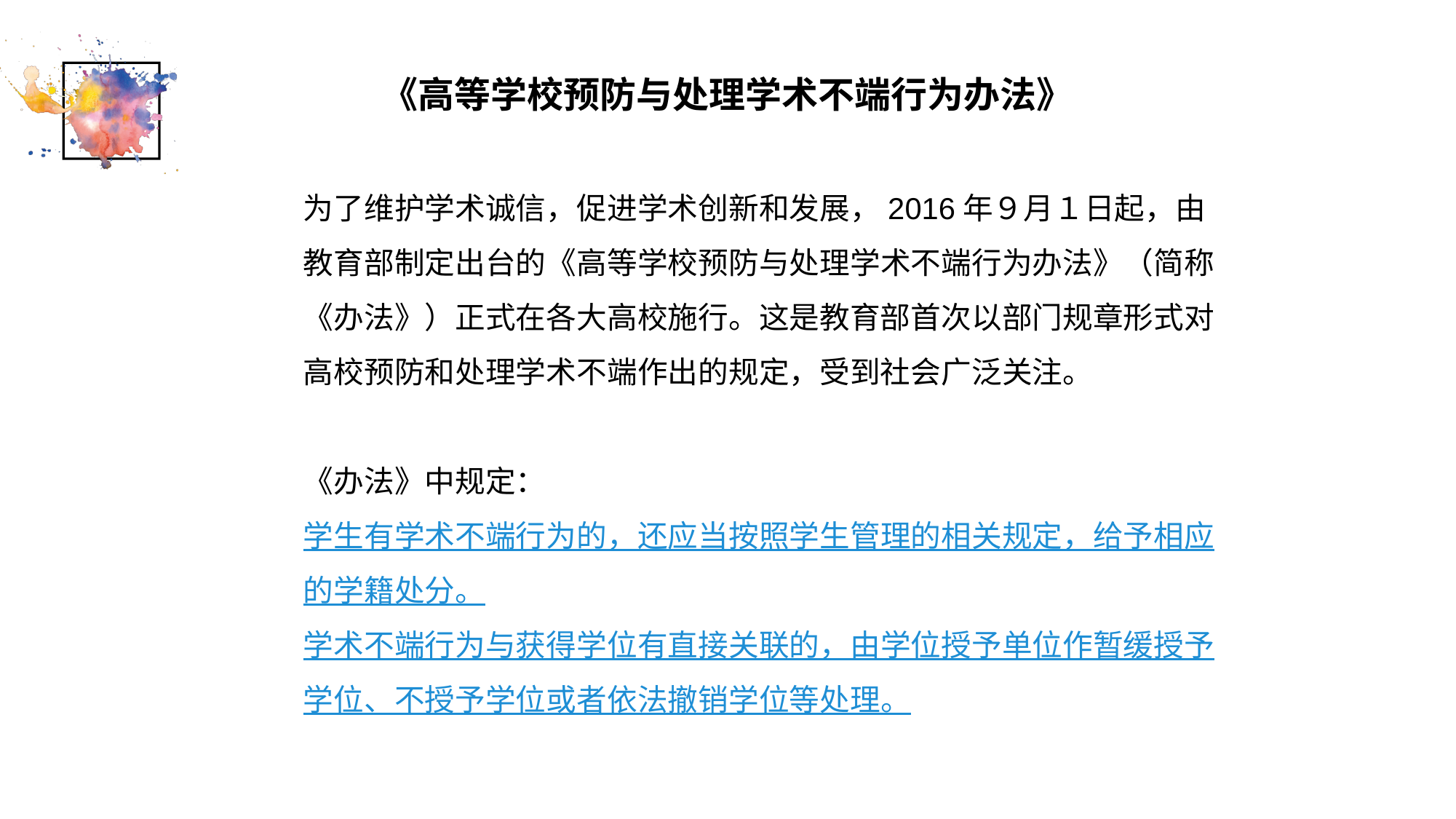

《高等学校预防与处理学术不端行为办法》
为了维护学术诚信，促进学术创新和发展，2016年９月１日起，由教育部制定出台的《高等学校预防与处理学术不端行为办法》（简称《办法》）正式在各大高校施行。这是教育部首次以部门规章形式对高校预防和处理学术不端作出的规定，受到社会广泛关注。

《办法》中规定：
学生有学术不端行为的，还应当按照学生管理的相关规定，给予相应的学籍处分。
学术不端行为与获得学位有直接关联的，由学位授予单位作暂缓授予学位、不授予学位或者依法撤销学位等处理。